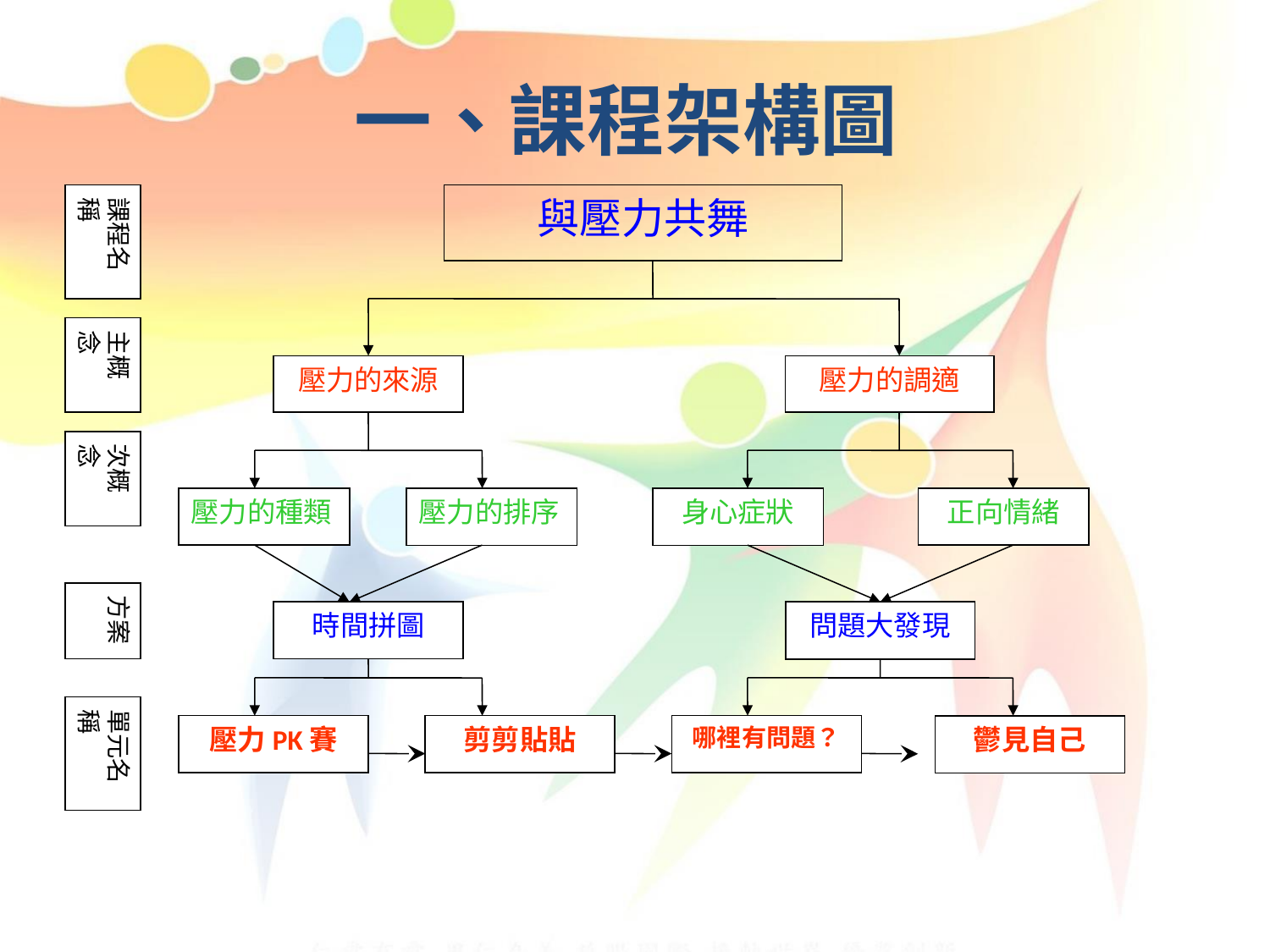

一、課程架構圖

課程名稱
與壓力共舞

主概念
壓力的來源
壓力的調適

次概念

壓力的種類
壓力的排序
身心症狀
正向情緒

方案
時間拼圖
問題大發現

單元名稱
壓力PK賽
剪剪貼貼
哪裡有問題？
鬱見自己